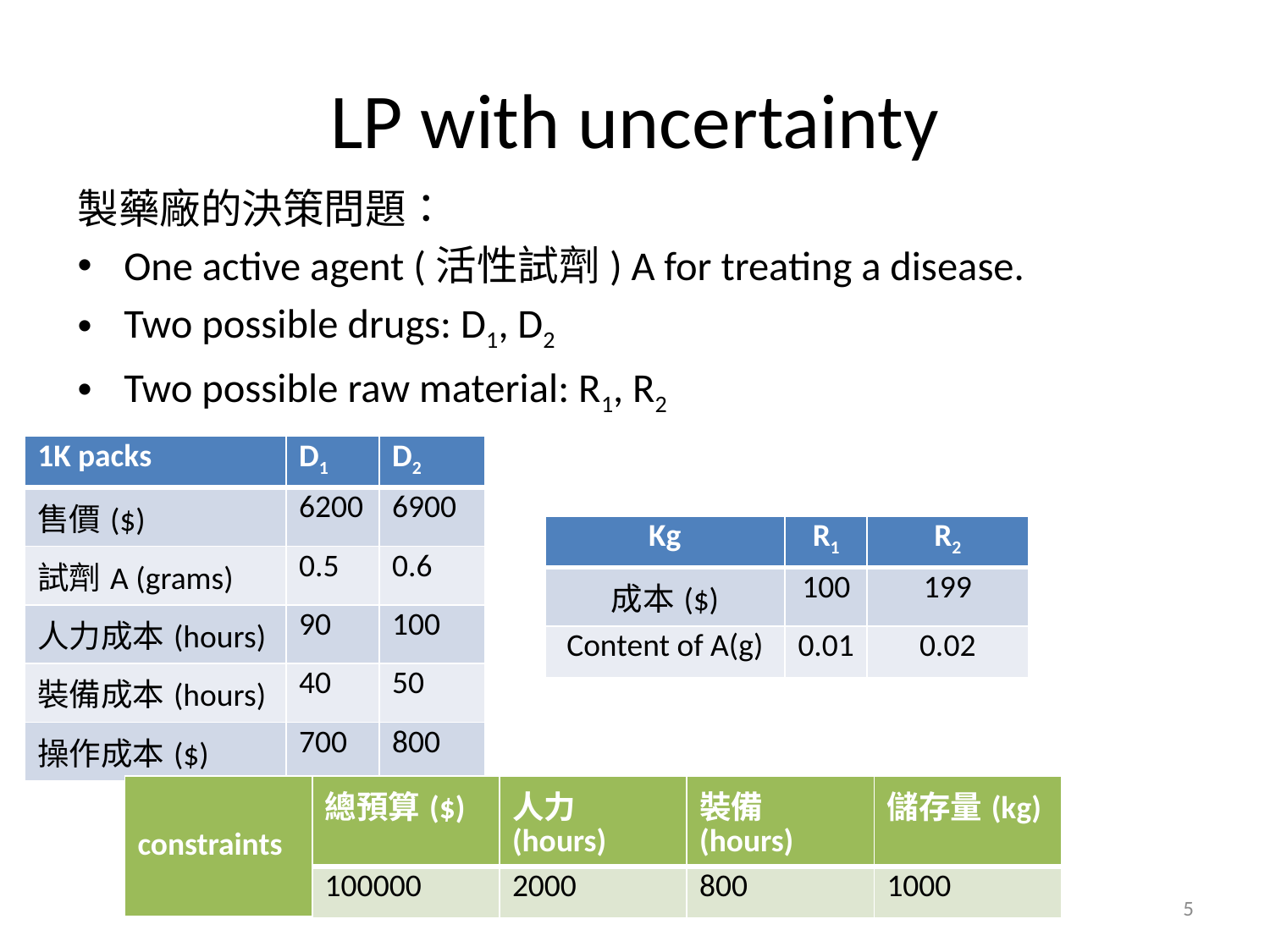

# LP with uncertainty
製藥廠的決策問題：
One active agent (活性試劑) A for treating a disease.
Two possible drugs: D1, D2
Two possible raw material: R1, R2

| 1K packs | D1 | D2 |
| --- | --- | --- |
| 售價($) | 6200 | 6900 |
| 試劑A (grams) | 0.5 | 0.6 |
| 人力成本(hours) | 90 | 100 |
| 裝備成本(hours) | 40 | 50 |
| 操作成本($) | 700 | 800 |
| Kg | R1 | R2 |
| --- | --- | --- |
| 成本($) | 100 | 199 |
| Content of A(g) | 0.01 | 0.02 |
| constraints | 總預算($) | 人力(hours) | 裝備(hours) | 儲存量(kg) |
| --- | --- | --- | --- | --- |
|  | 100000 | 2000 | 800 | 1000 |
5